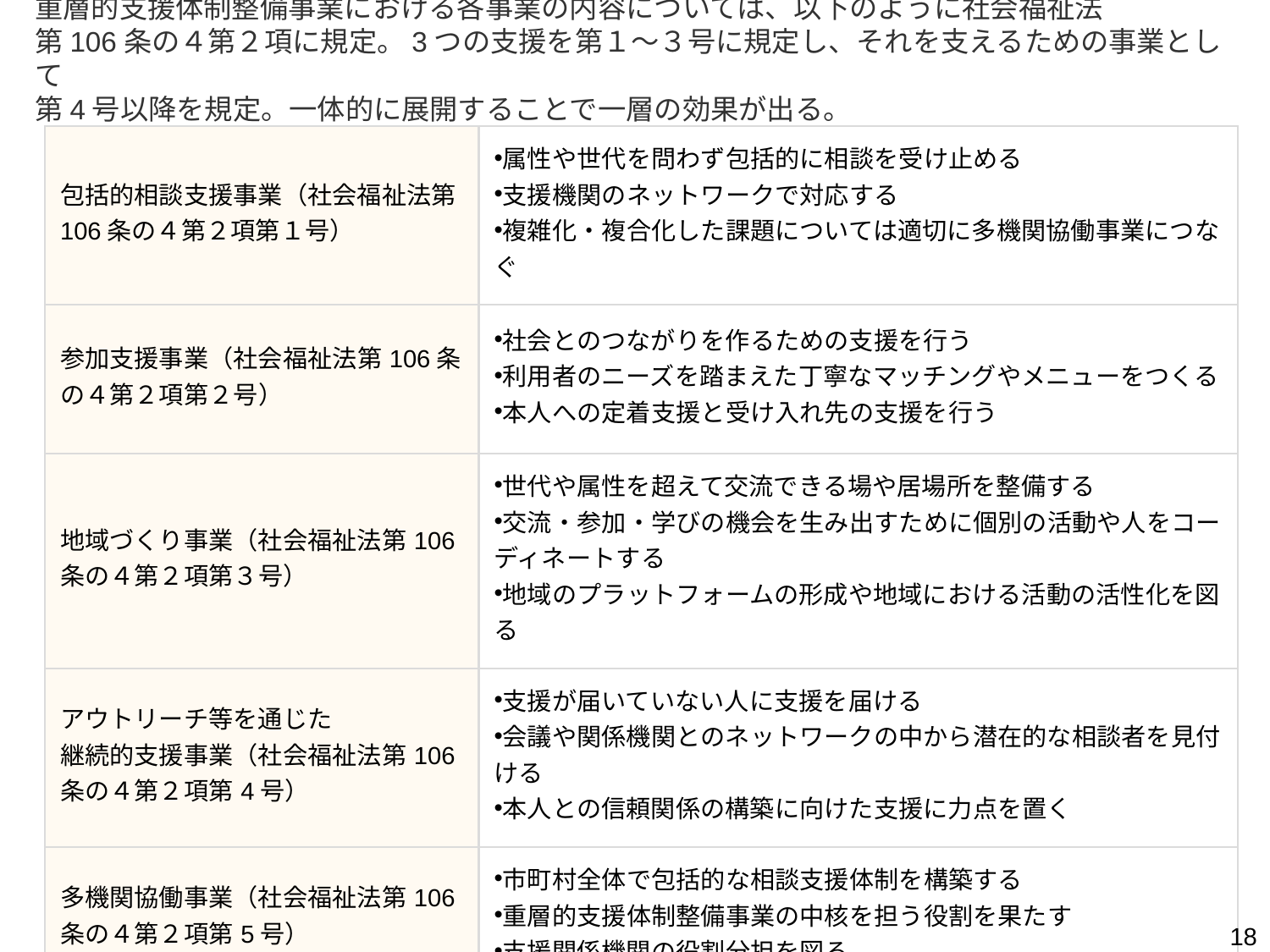

# 重層的支援体制整備事業における各事業の内容については、以下のように社会福祉法 第106条の４第２項に規定。3つの支援を第１～３号に規定し、それを支えるための事業として 第4号以降を規定。一体的に展開することで一層の効果が出る。
| 包括的相談支援事業（社会福祉法第106条の４第２項第１号） | 属性や世代を問わず包括的に相談を受け止める 支援機関のネットワークで対応する 複雑化・複合化した課題については適切に多機関協働事業につなぐ |
| --- | --- |
| 参加支援事業（社会福祉法第106条の４第２項第２号） | 社会とのつながりを作るための支援を行う 利用者のニーズを踏まえた丁寧なマッチングやメニューをつくる 本人への定着支援と受け入れ先の支援を行う |
| 地域づくり事業（社会福祉法第106条の４第２項第３号） | 世代や属性を超えて交流できる場や居場所を整備する 交流・参加・学びの機会を生み出すために個別の活動や人をコーディネートする 地域のプラットフォームの形成や地域における活動の活性化を図る |
| アウトリーチ等を通じた 継続的支援事業（社会福祉法第106条の４第２項第4号） | 支援が届いていない人に支援を届ける 会議や関係機関とのネットワークの中から潜在的な相談者を見付ける 本人との信頼関係の構築に向けた支援に力点を置く |
| 多機関協働事業（社会福祉法第106条の４第２項第5号） | 市町村全体で包括的な相談支援体制を構築する 重層的支援体制整備事業の中核を担う役割を果たす 支援関係機関の役割分担を図る |
18